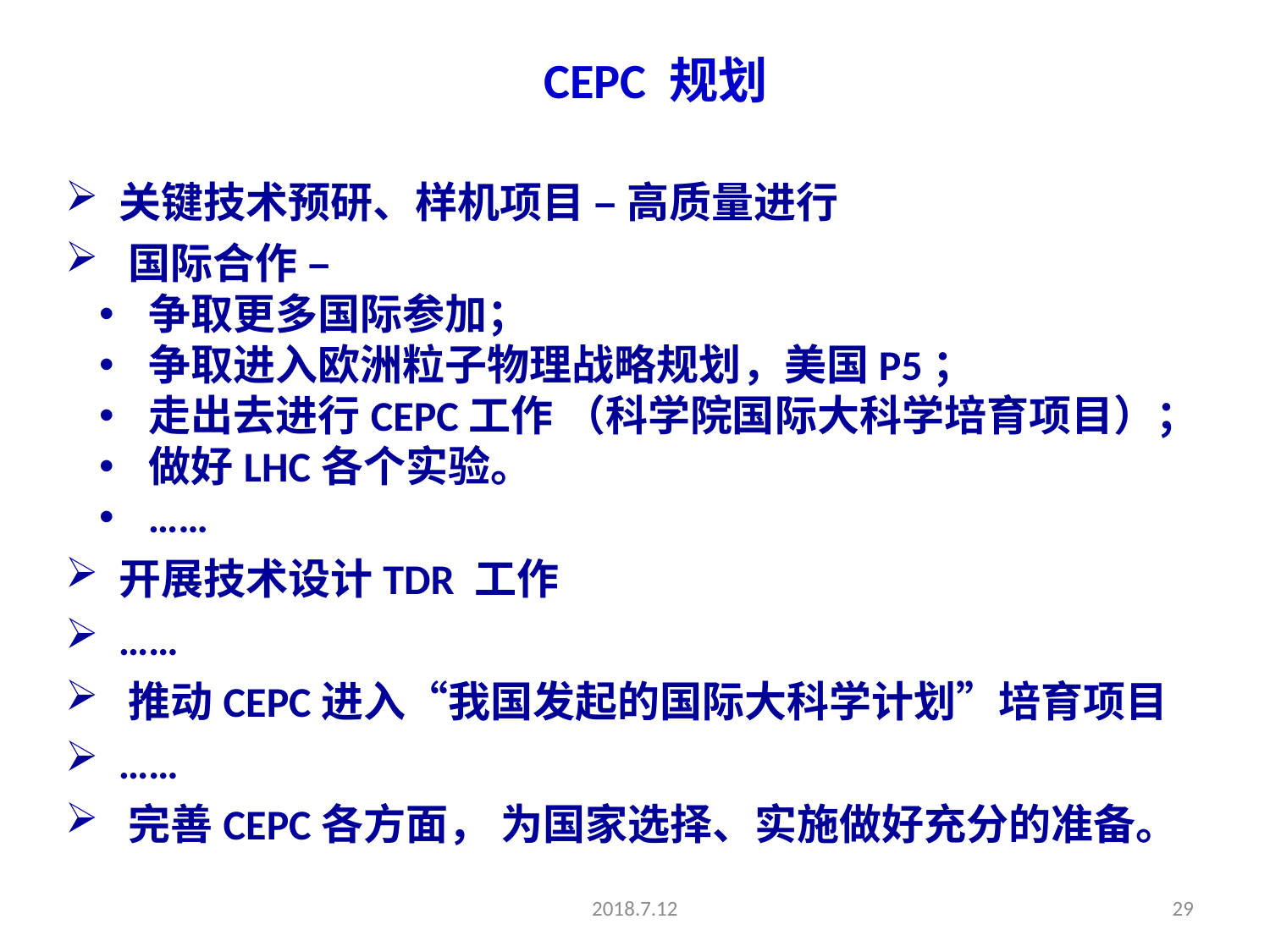

CEPC 规划
 关键技术预研、样机项目 – 高质量进行
  国际合作 –
 争取更多国际参加；
 争取进入欧洲粒子物理战略规划，美国P5；
 走出去进行CEPC工作 （科学院国际大科学培育项目）；
 做好LHC各个实验。
  ……
 开展技术设计TDR 工作
  ……
  推动CEPC进入“我国发起的国际大科学计划”培育项目
  ……
  完善CEPC各方面， 为国家选择、实施做好充分的准备。
2018.7.12
29